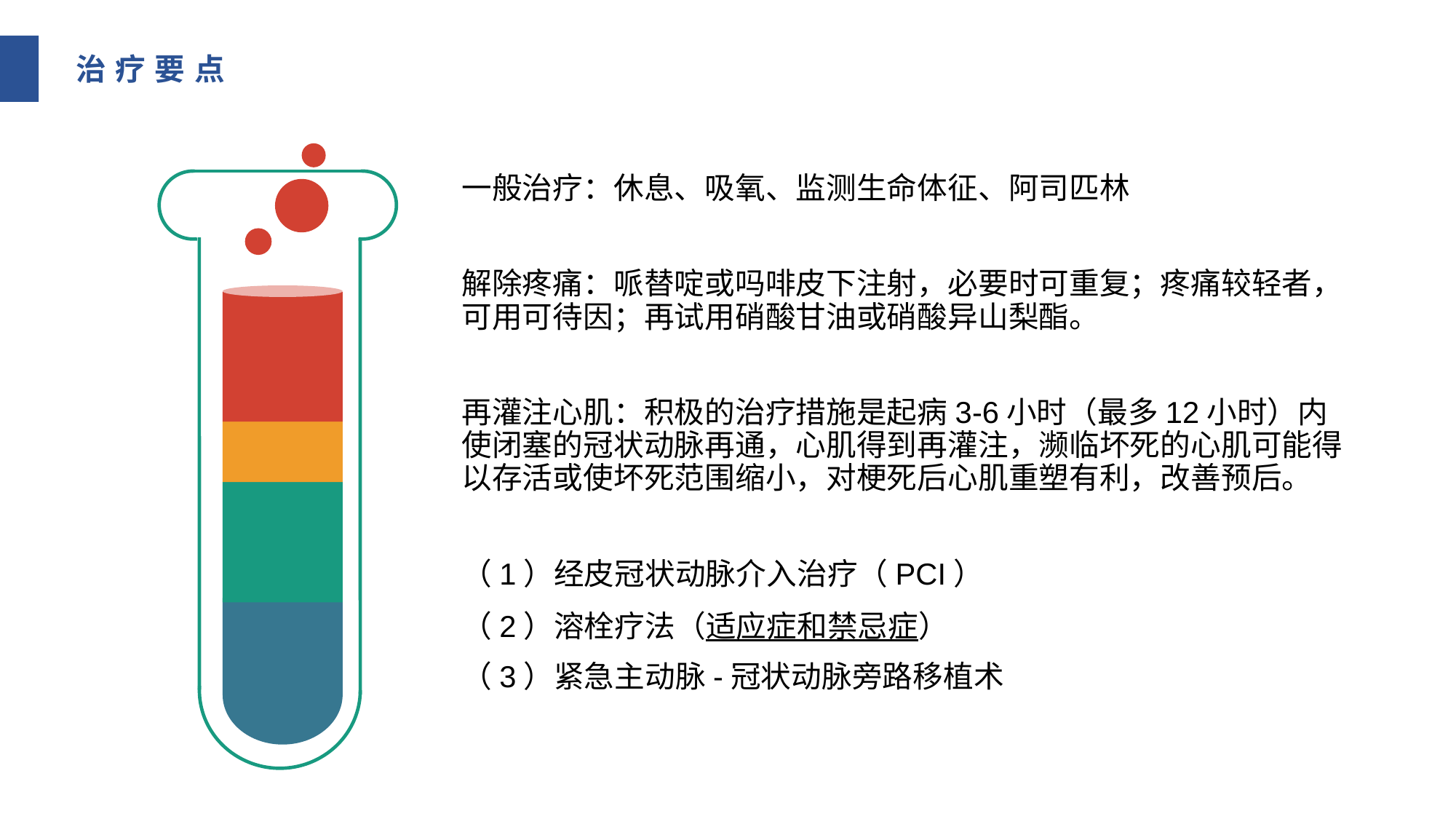

治疗要点

一般治疗：休息、吸氧、监测生命体征、阿司匹林

解除疼痛：哌替啶或吗啡皮下注射，必要时可重复；疼痛较轻者，可用可待因；再试用硝酸甘油或硝酸异山梨酯。

再灌注心肌：积极的治疗措施是起病3-6小时（最多12小时）内使闭塞的冠状动脉再通，心肌得到再灌注，濒临坏死的心肌可能得以存活或使坏死范围缩小，对梗死后心肌重塑有利，改善预后。

（1）经皮冠状动脉介入治疗（PCI）
（2）溶栓疗法（适应症和禁忌症）
（3）紧急主动脉-冠状动脉旁路移植术